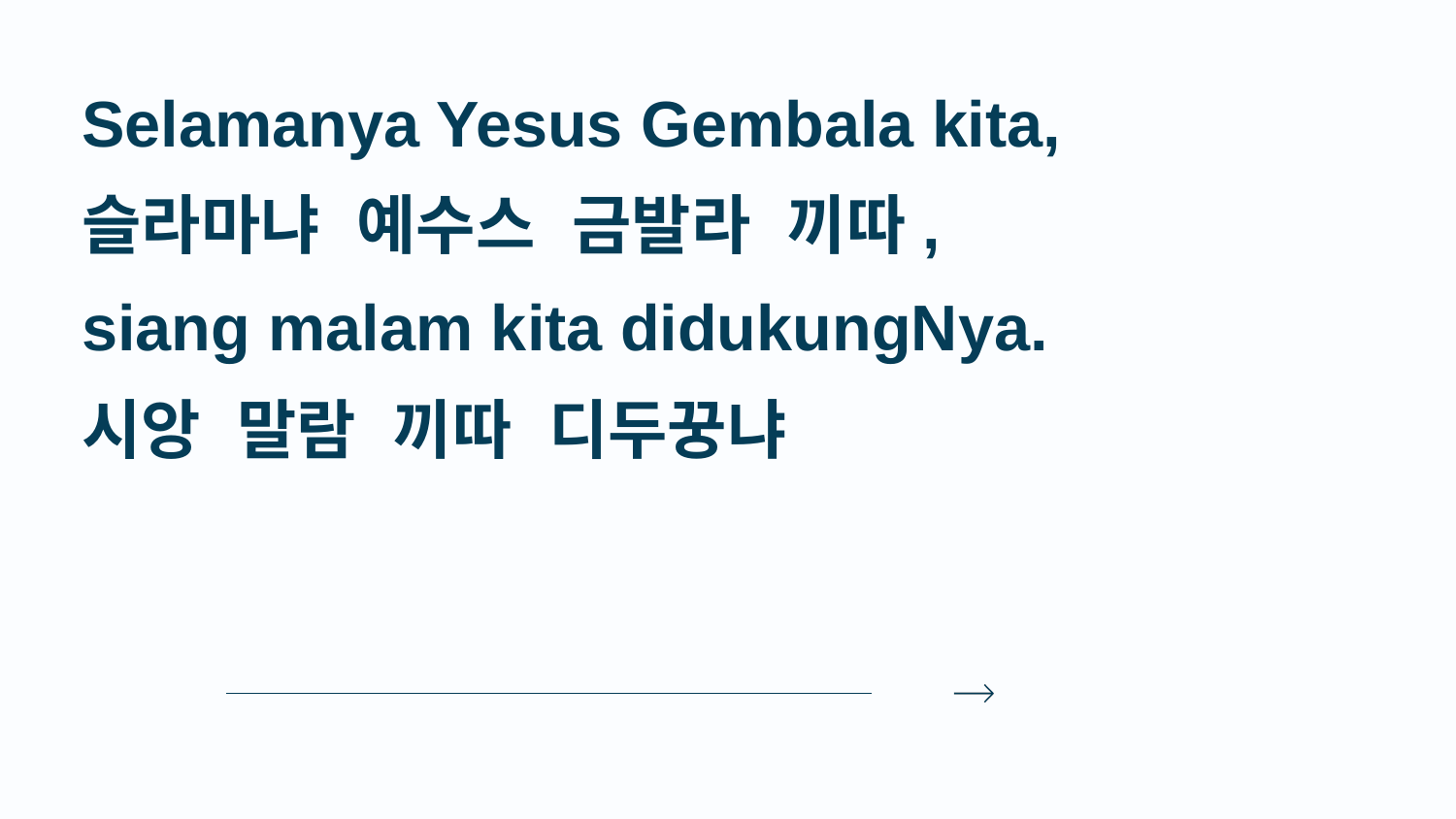

Selamanya Yesus Gembala kita,
슬라마냐  예수스  금발라  끼따,
siang malam kita didukungNya.
시앙  말람  끼따  디두꿍냐